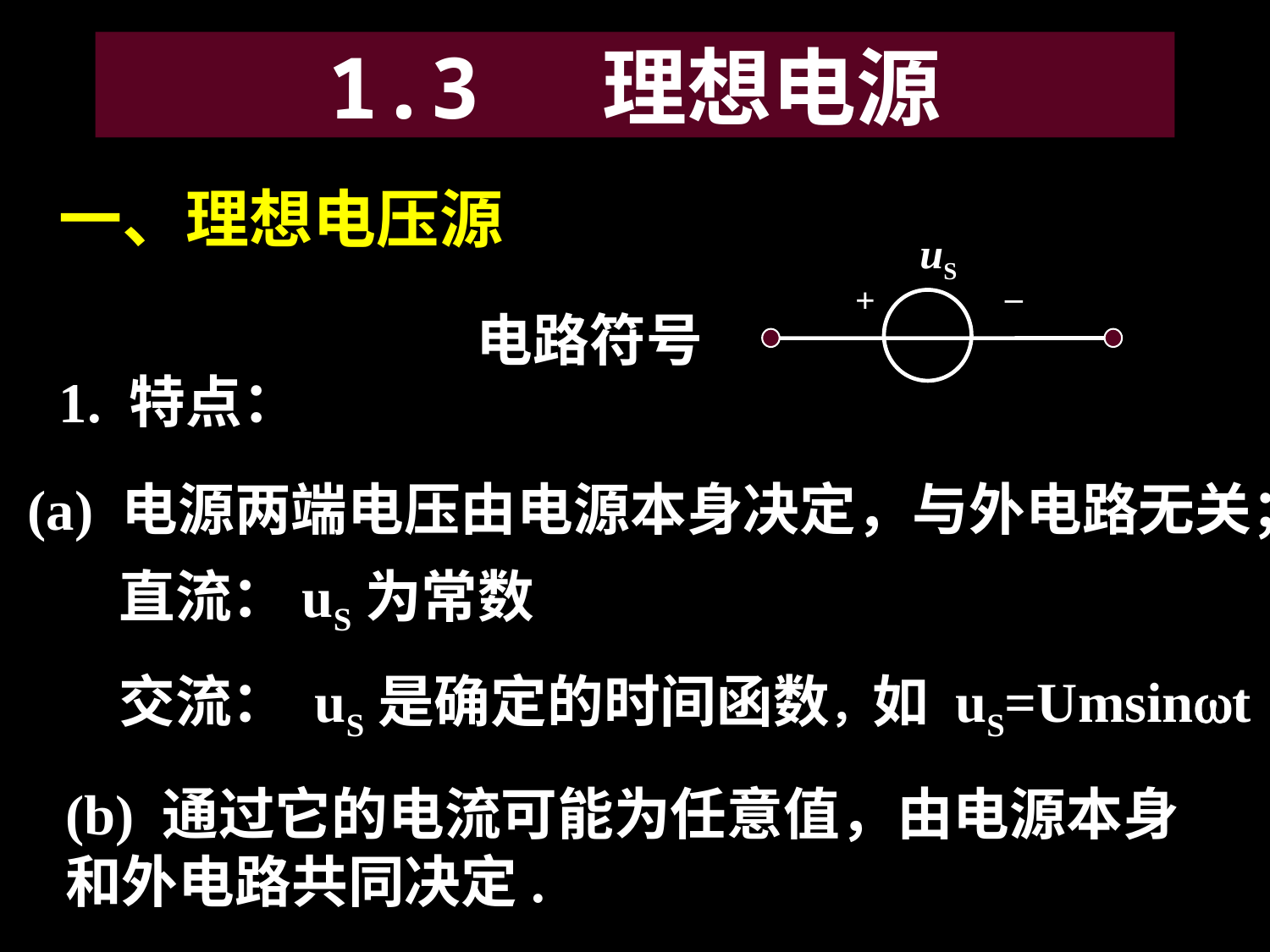

# 1.3  理想电源
一、理想电压源

uS
_
+

电路符号
1. 特点：
(a) 电源两端电压由电源本身决定，与外电路无关；
直流：uS为常数
交流： uS是确定的时间函数，如 uS=Umsinωt
(b) 通过它的电流可能为任意值，由电源本身和外电路共同决定.